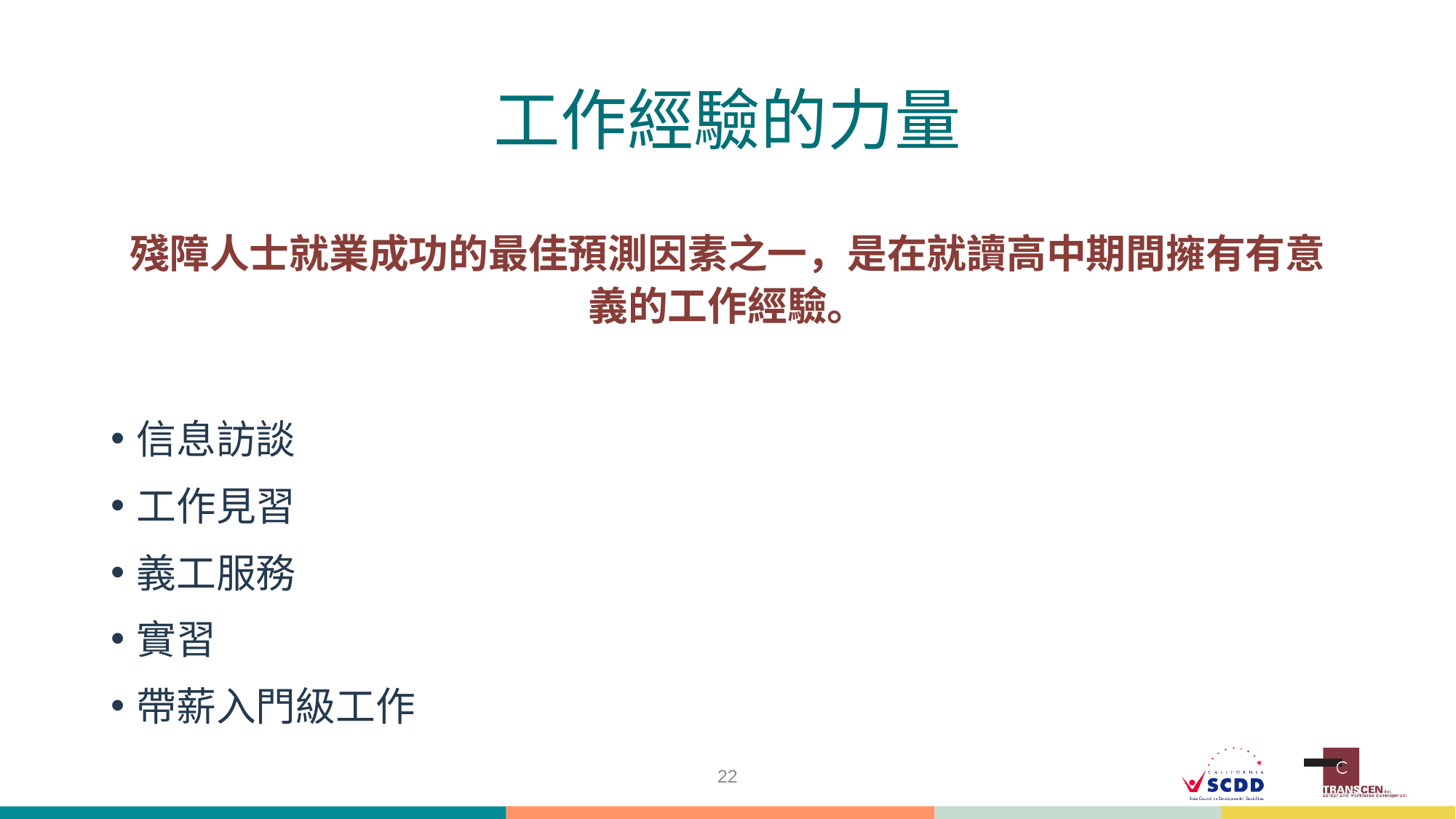

# 工作經驗的力量
殘障人士就業成功的最佳預測因素之一，是在就讀高中期間擁有有意義的工作經驗。

信息訪談
工作見習
義工服務
實習
帶薪入門級工作
22